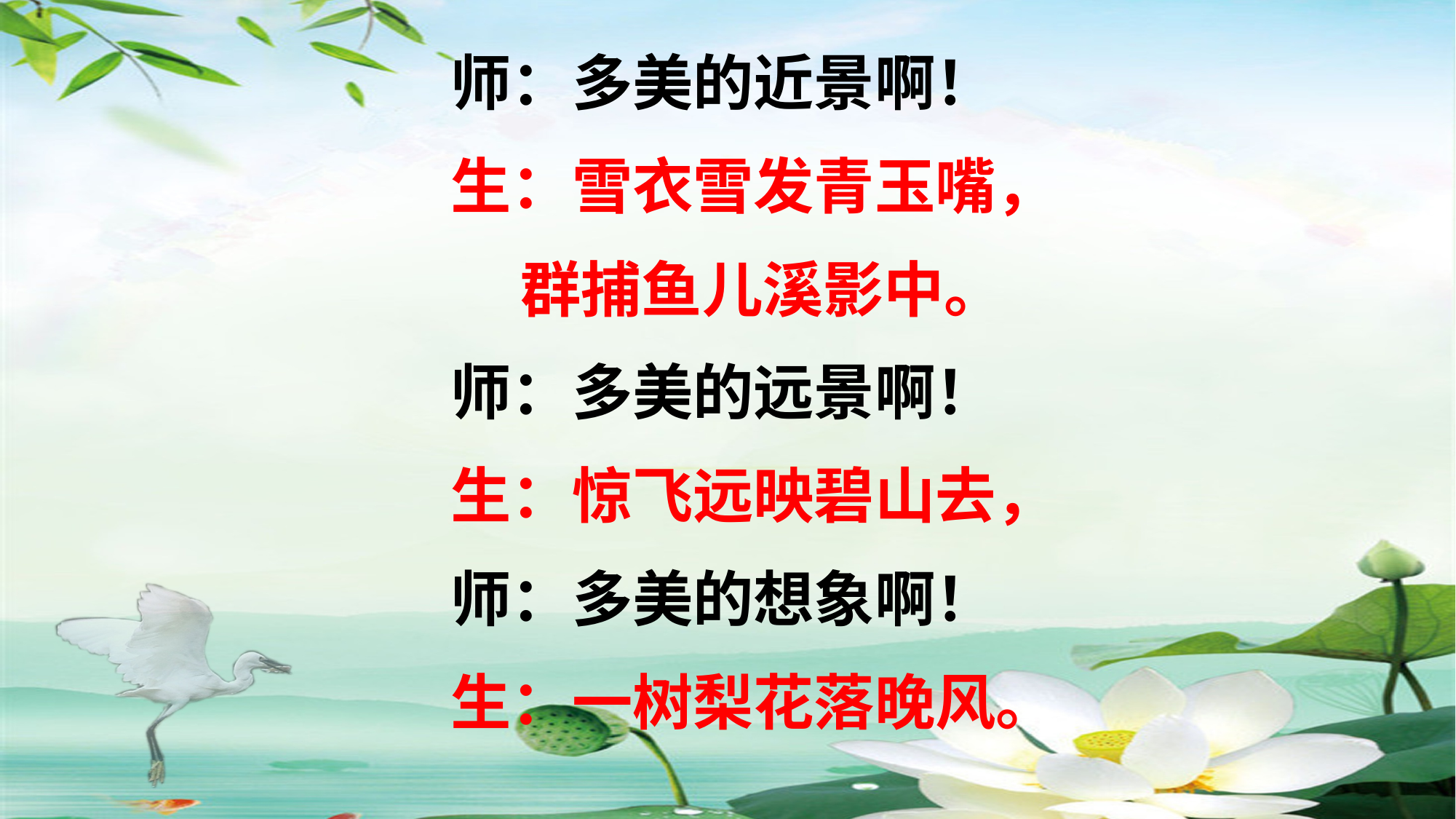

师：多美的近景啊！
生：雪衣雪发青玉嘴，
    群捕鱼儿溪影中。
师：多美的远景啊！
生：惊飞远映碧山去，
师：多美的想象啊！
生：一树梨花落晚风。